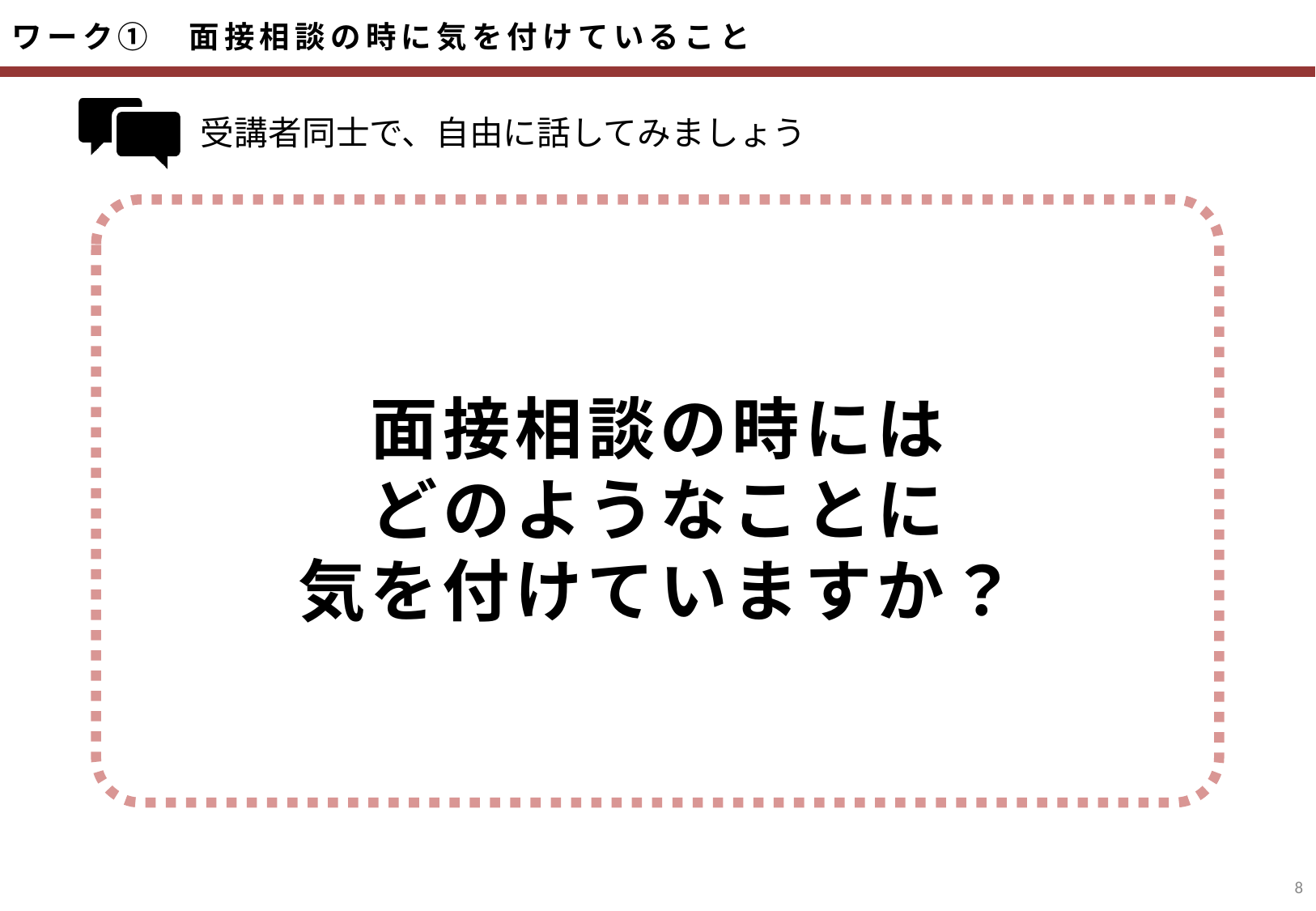

ワーク①　面接相談の時に気を付けていること

面接相談の時には
どのようなことに
気を付けていますか？
8